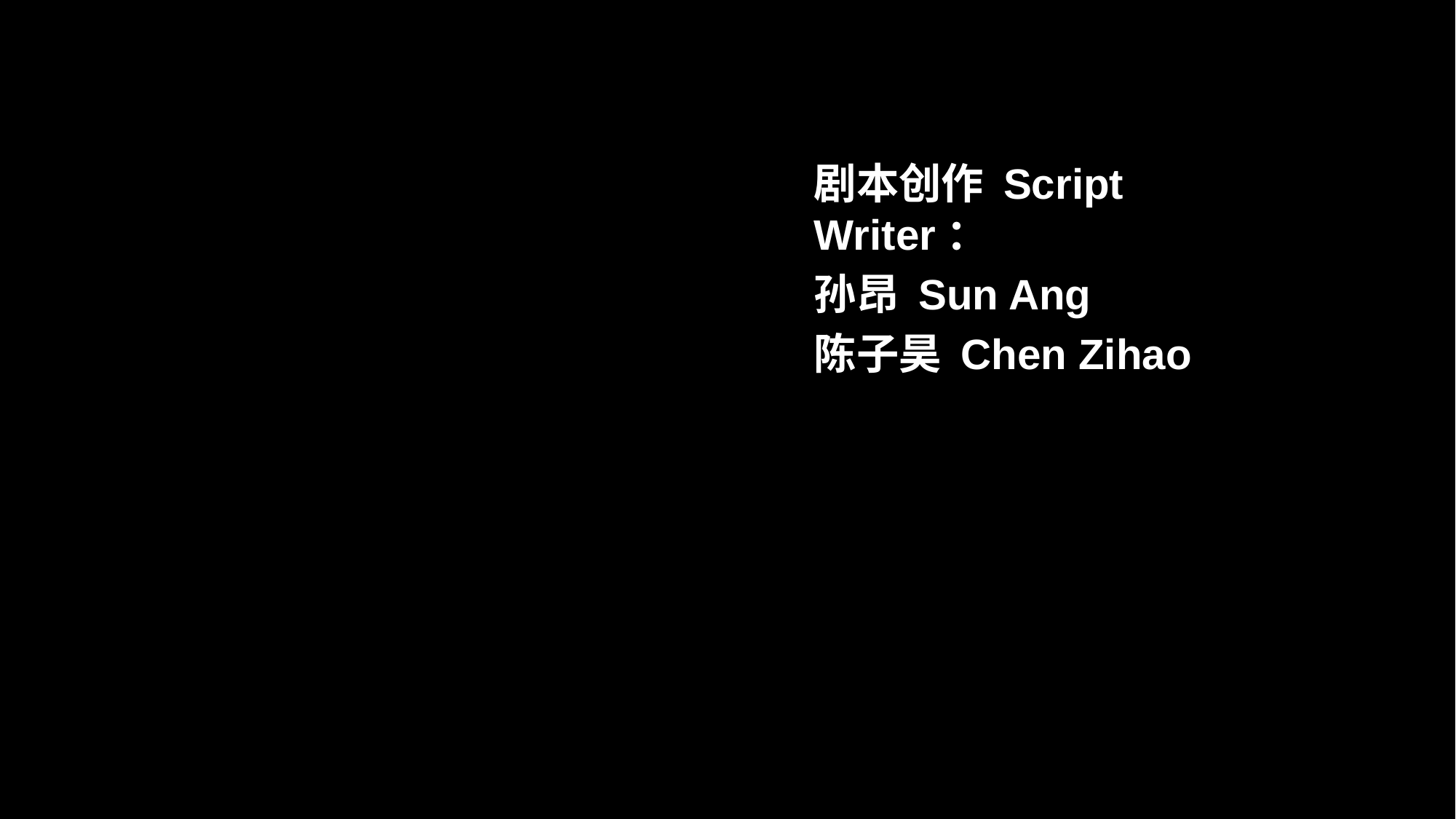

剧本创作 Script Writer：
孙昂 Sun Ang
陈子昊 Chen Zihao